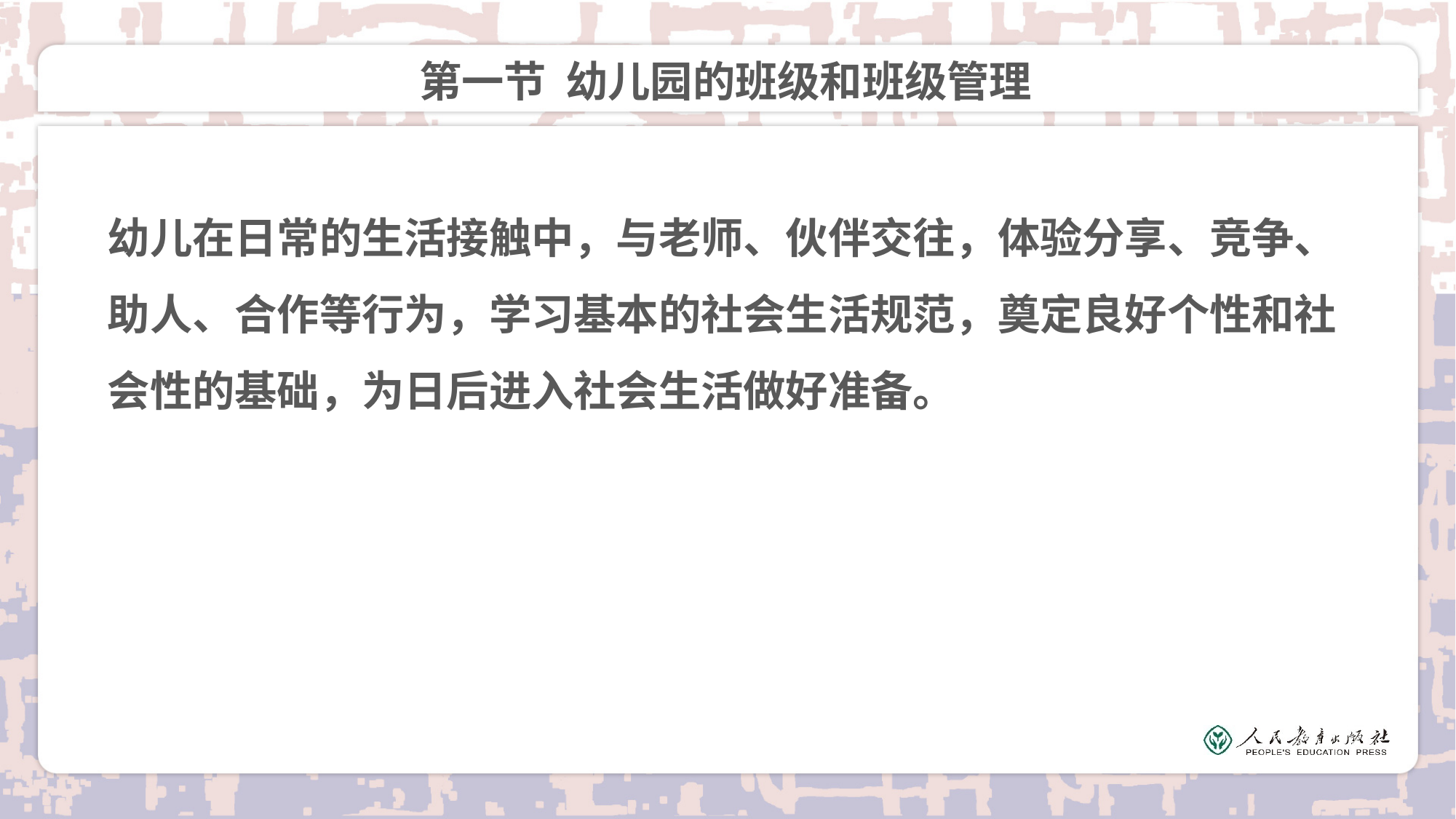

# 第一节  幼儿园的班级和班级管理
幼儿在日常的生活接触中，与老师、伙伴交往，体验分享、竞争、助人、合作等行为，学习基本的社会生活规范，奠定良好个性和社会性的基础，为日后进入社会生活做好准备。